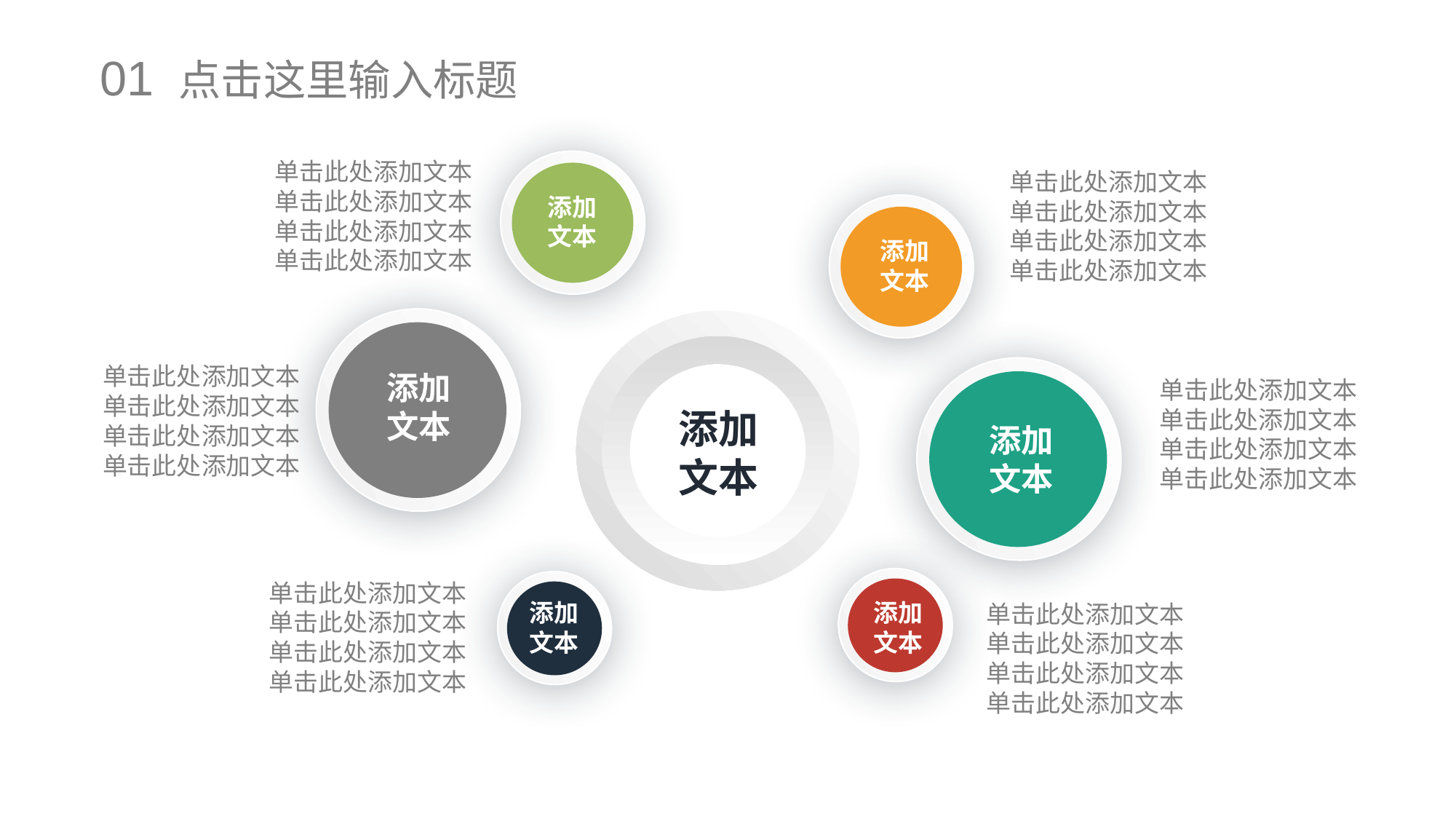

01 点击这里输入标题
单击此处添加文本
单击此处添加文本
单击此处添加文本
单击此处添加文本

添加
文本
单击此处添加文本
单击此处添加文本
单击此处添加文本
单击此处添加文本

添加
文本

添加
文本

添加
文本
单击此处添加文本
单击此处添加文本
单击此处添加文本
单击此处添加文本

添加
文本
单击此处添加文本
单击此处添加文本
单击此处添加文本
单击此处添加文本

添加
文本
单击此处添加文本
单击此处添加文本
单击此处添加文本
单击此处添加文本

添加
文本
单击此处添加文本
单击此处添加文本
单击此处添加文本
单击此处添加文本